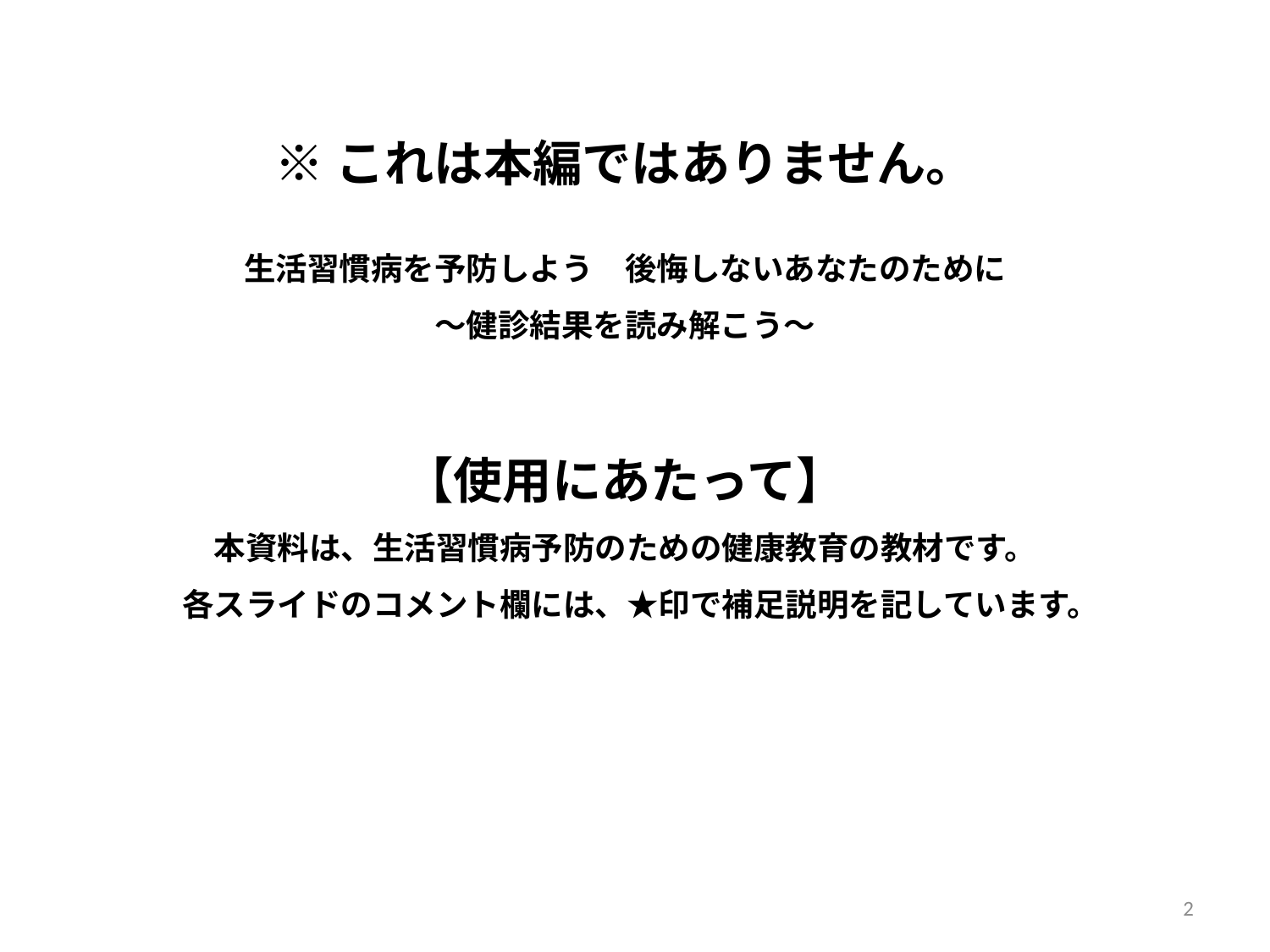

※これは本編ではありません。

生活習慣病を予防しよう　後悔しないあなたのために
～健診結果を読み解こう～

【使用にあたって】
本資料は、生活習慣病予防のための健康教育の教材です。
各スライドのコメント欄には、★印で補足説明を記しています。

2